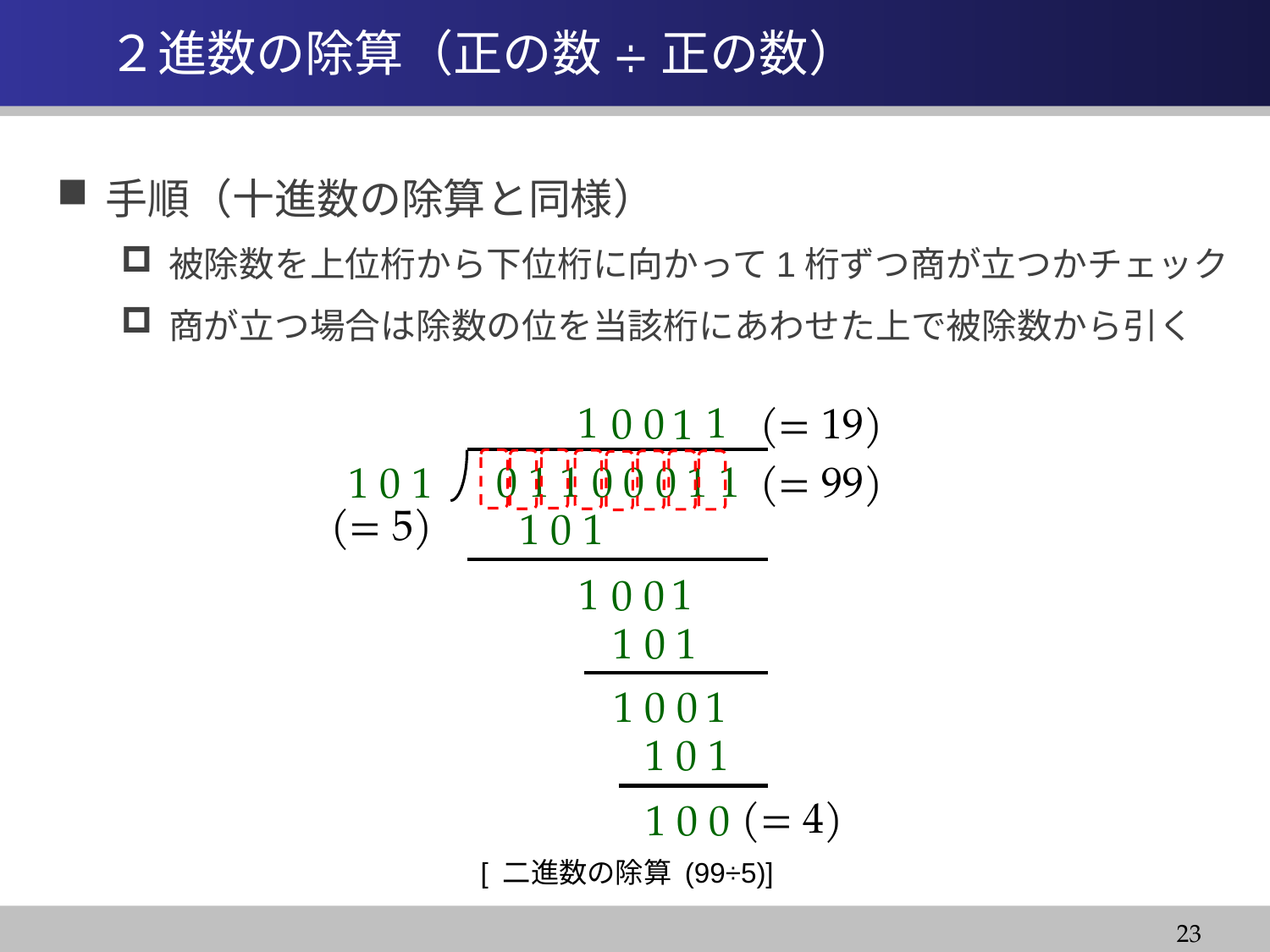

# ２進数の除算（正の数÷正の数）
手順（十進数の除算と同様）
被除数を上位桁から下位桁に向かって1桁ずつ商が立つかチェック
商が立つ場合は除数の位を当該桁にあわせた上で被除数から引く
1
1
(= 19)
0 0
1

(= 99)
0 1 1 0 0 0 1 1
1 0 1

(= 5)
1 0 1
1
1
0 0
1 0 1
1
1 0 0
1 0 1
(= 4)
1 0 0
[ 二進数の除算 (99÷5)]
23